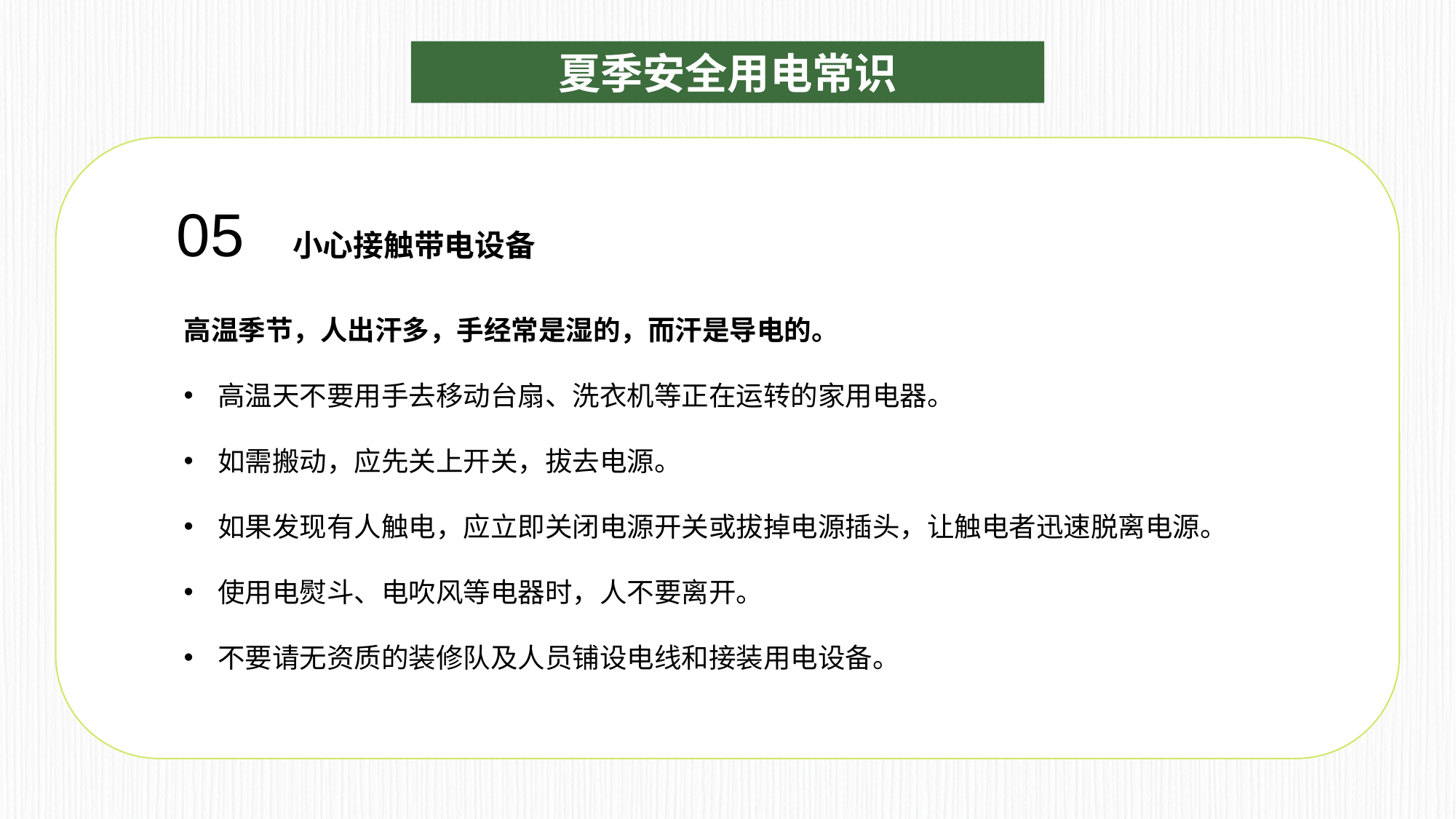

夏季安全用电常识

05  小心接触带电设备
高温季节，人出汗多，手经常是湿的，而汗是导电的。
高温天不要用手去移动台扇、洗衣机等正在运转的家用电器。
如需搬动，应先关上开关，拔去电源。
如果发现有人触电，应立即关闭电源开关或拔掉电源插头，让触电者迅速脱离电源。
使用电熨斗、电吹风等电器时，人不要离开。
不要请无资质的装修队及人员铺设电线和接装用电设备。